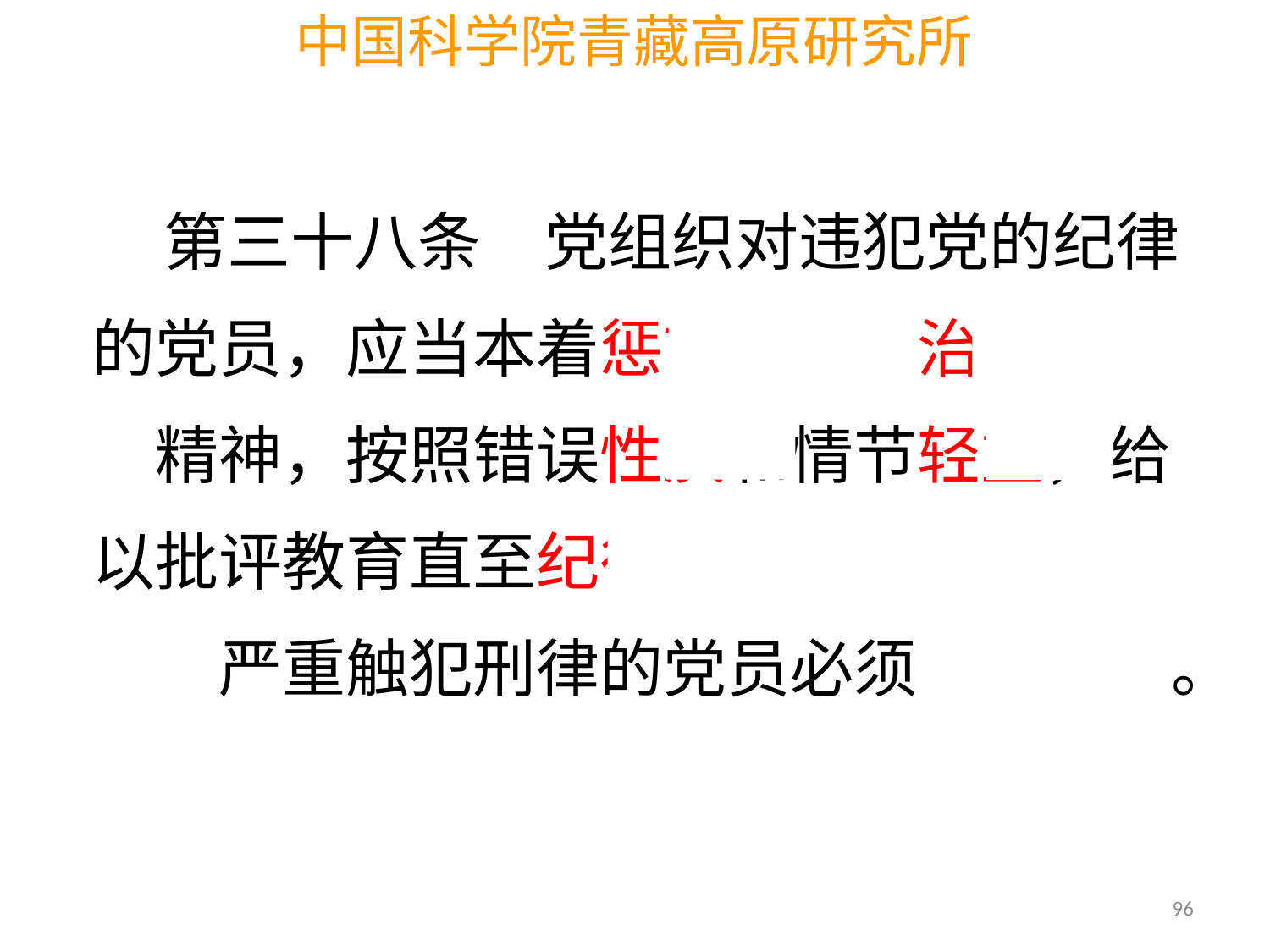

# 第三十八条　党组织对违犯党的纪律的党员，应当本着惩前毖后、治病救人的精神，按照错误性质和情节轻重，给以批评教育直至纪律处分。 　　严重触犯刑律的党员必须开除党籍。

96